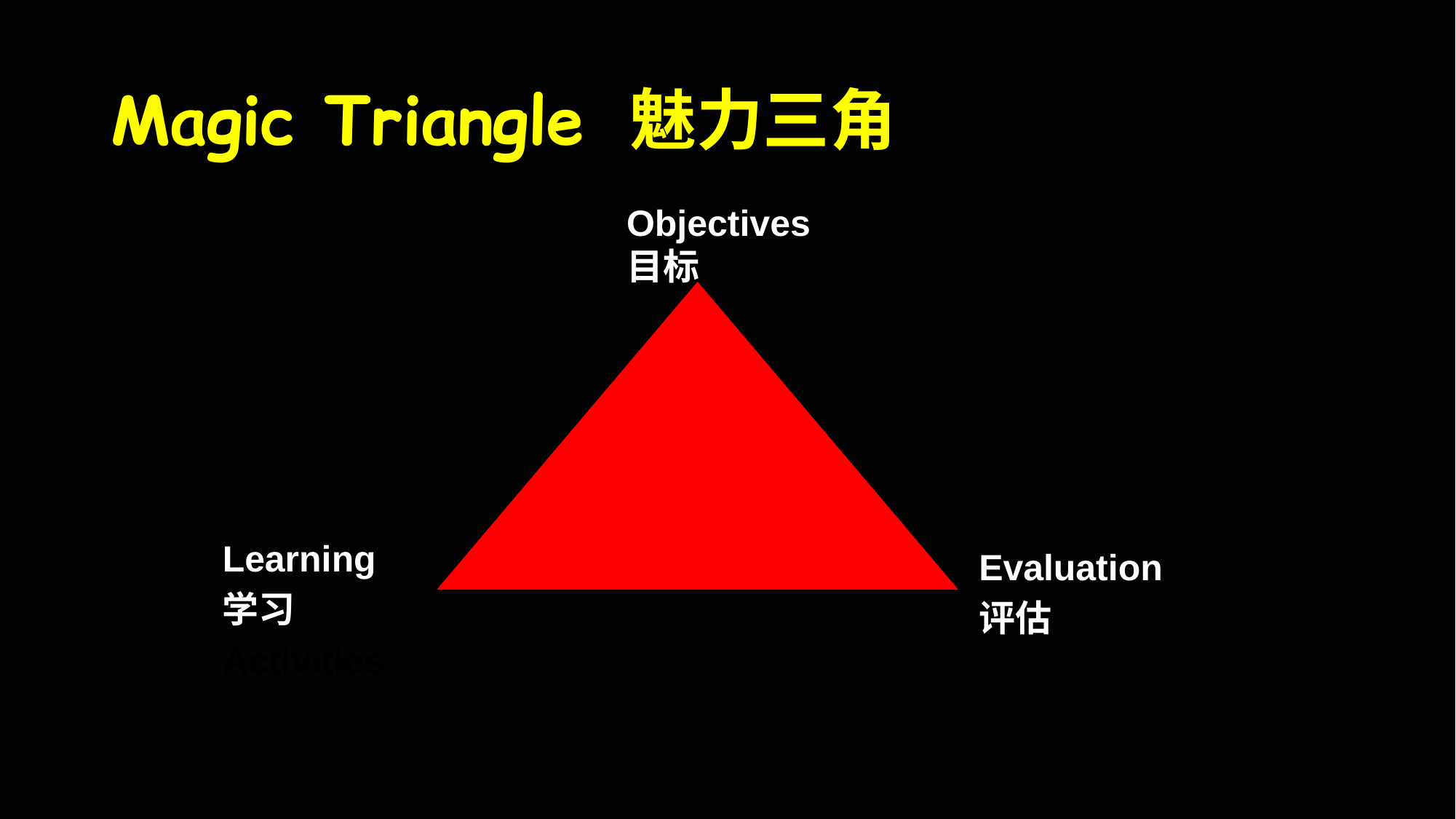

# Magic Triangle 魅力三角
Objectives目标

Learning
学习
Activities

Evaluation
评估